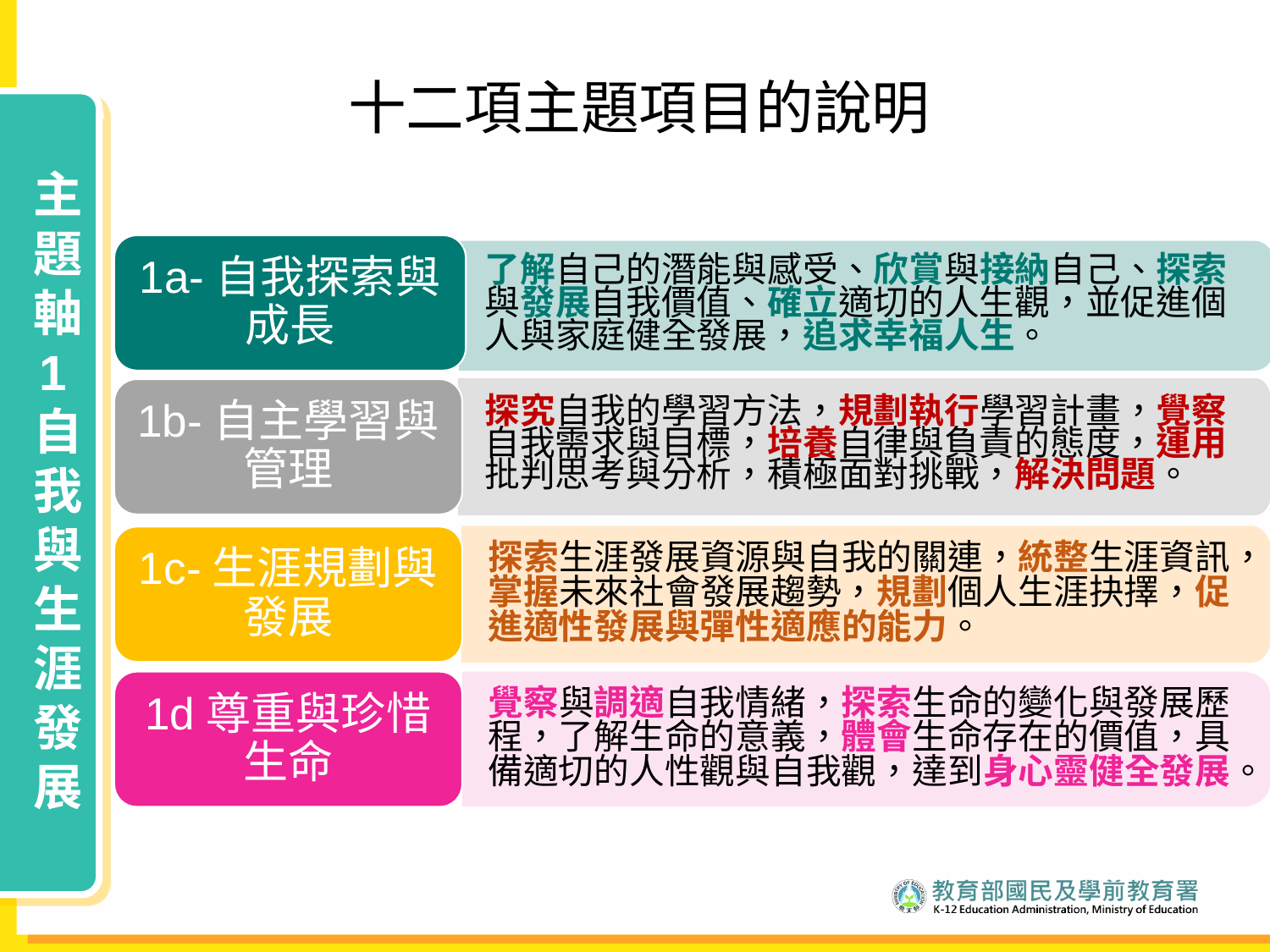

十二項主題項目的說明
主題軸
1
自我與生涯發展
1a-自我探索與成長
了解自己的潛能與感受、欣賞與接納自己、探索與發展自我價值、確立適切的人生觀，並促進個人與家庭健全發展，追求幸福人生。
探究自我的學習方法，規劃執行學習計畫，覺察自我需求與目標，培養自律與負責的態度，運用批判思考與分析，積極面對挑戰，解決問題。
1b-自主學習與管理

1c-生涯規劃與發展
探索生涯發展資源與自我的關連，統整生涯資訊，掌握未來社會發展趨勢，規劃個人生涯抉擇，促進適性發展與彈性適應的能力。
1d尊重與珍惜生命
覺察與調適自我情緒，探索生命的變化與發展歷程，了解生命的意義，體會生命存在的價值，具備適切的人性觀與自我觀，達到身心靈健全發展。